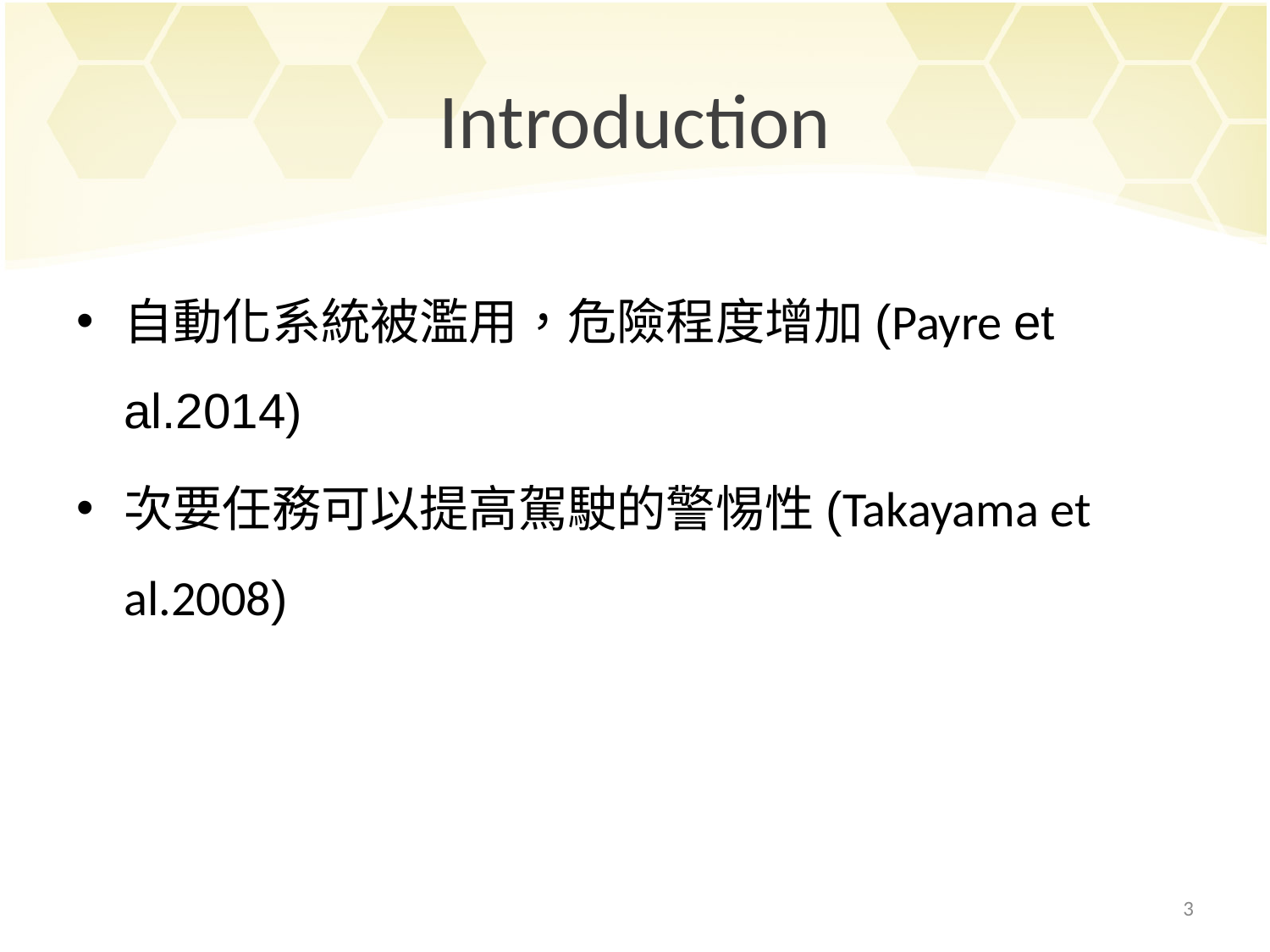

# Introduction
自動化系統被濫用，危險程度增加(Payre et al.2014)
次要任務可以提高駕駛的警惕性(Takayama et al.2008)

3